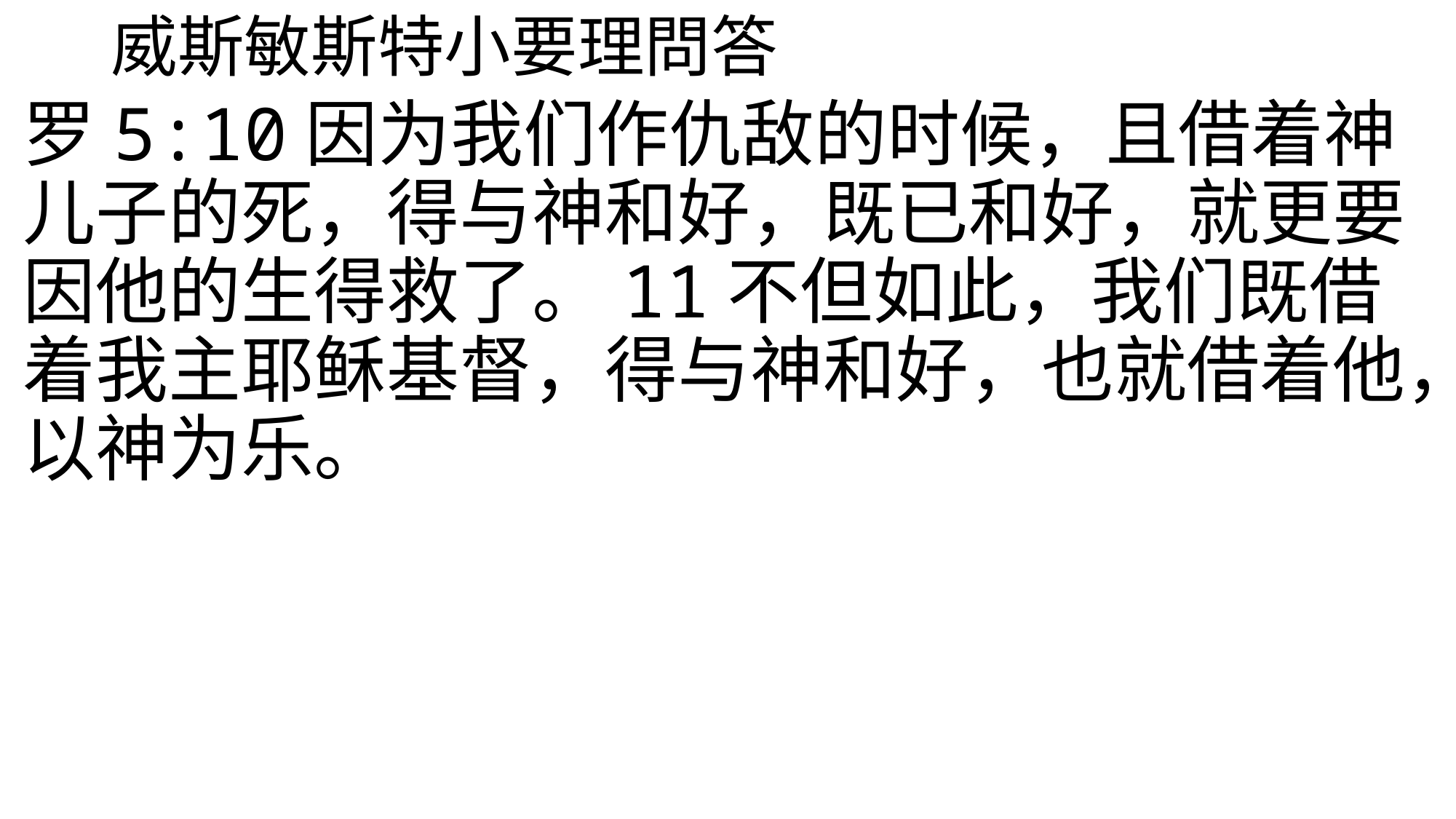

# 威斯敏斯特小要理問答
罗5:10因为我们作仇敌的时候，且借着神儿子的死，得与神和好，既已和好，就更要因他的生得救了。11不但如此，我们既借着我主耶稣基督，得与神和好，也就借着他，以神为乐。